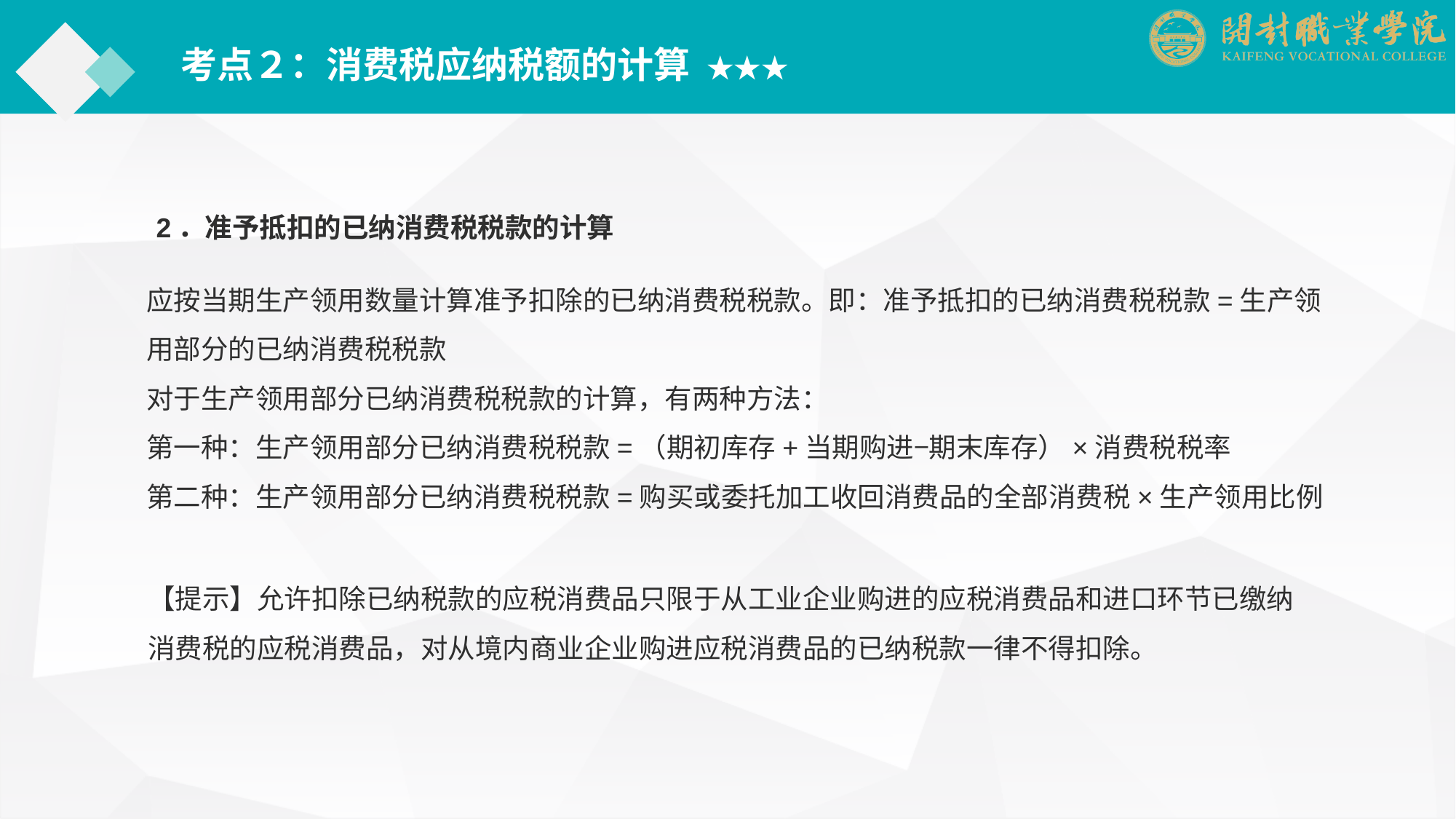

考点２：消费税应纳税额的计算  ★★★
2．准予抵扣的已纳消费税税款的计算
应按当期生产领用数量计算准予扣除的已纳消费税税款。即：准予抵扣的已纳消费税税款=生产领用部分的已纳消费税税款
对于生产领用部分已纳消费税税款的计算，有两种方法：
第一种：生产领用部分已纳消费税税款=（期初库存+当期购进−期末库存）×消费税税率
第二种：生产领用部分已纳消费税税款=购买或委托加工收回消费品的全部消费税×生产领用比例
【提示】允许扣除已纳税款的应税消费品只限于从工业企业购进的应税消费品和进口环节已缴纳消费税的应税消费品，对从境内商业企业购进应税消费品的已纳税款一律不得扣除。